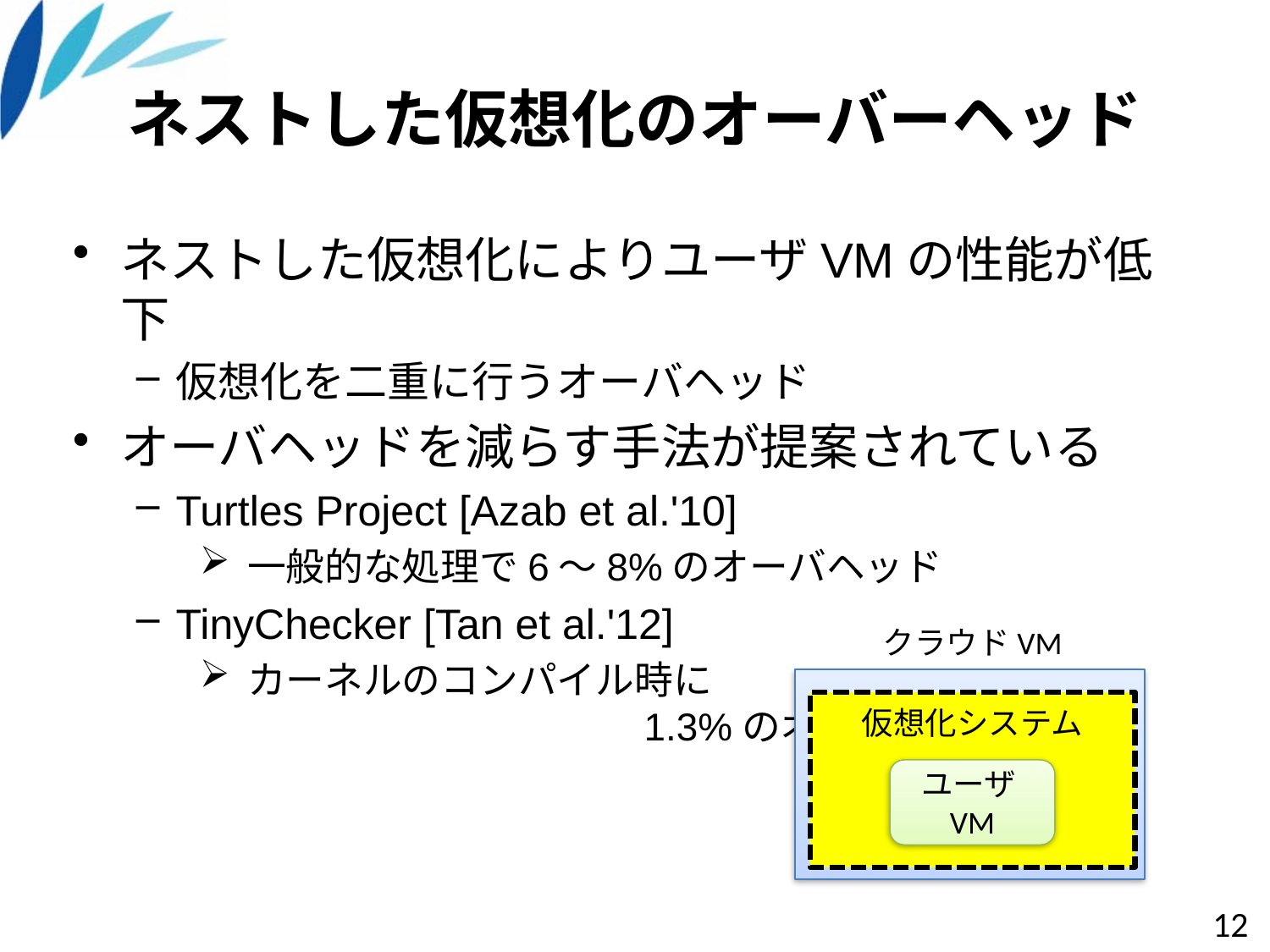

# ネストした仮想化のオーバーヘッド
ネストした仮想化によりユーザVMの性能が低下
仮想化を二重に行うオーバヘッド
オーバヘッドを減らす手法が提案されている
Turtles Project [Azab et al.'10]
一般的な処理で6〜8%のオーバヘッド
TinyChecker [Tan et al.'12]
カーネルのコンパイル時に　　　　　　　　　　　　　　　　　　　　　　1.3%のオーバヘッド

クラウドVM

仮想化システム

ユーザVM
12